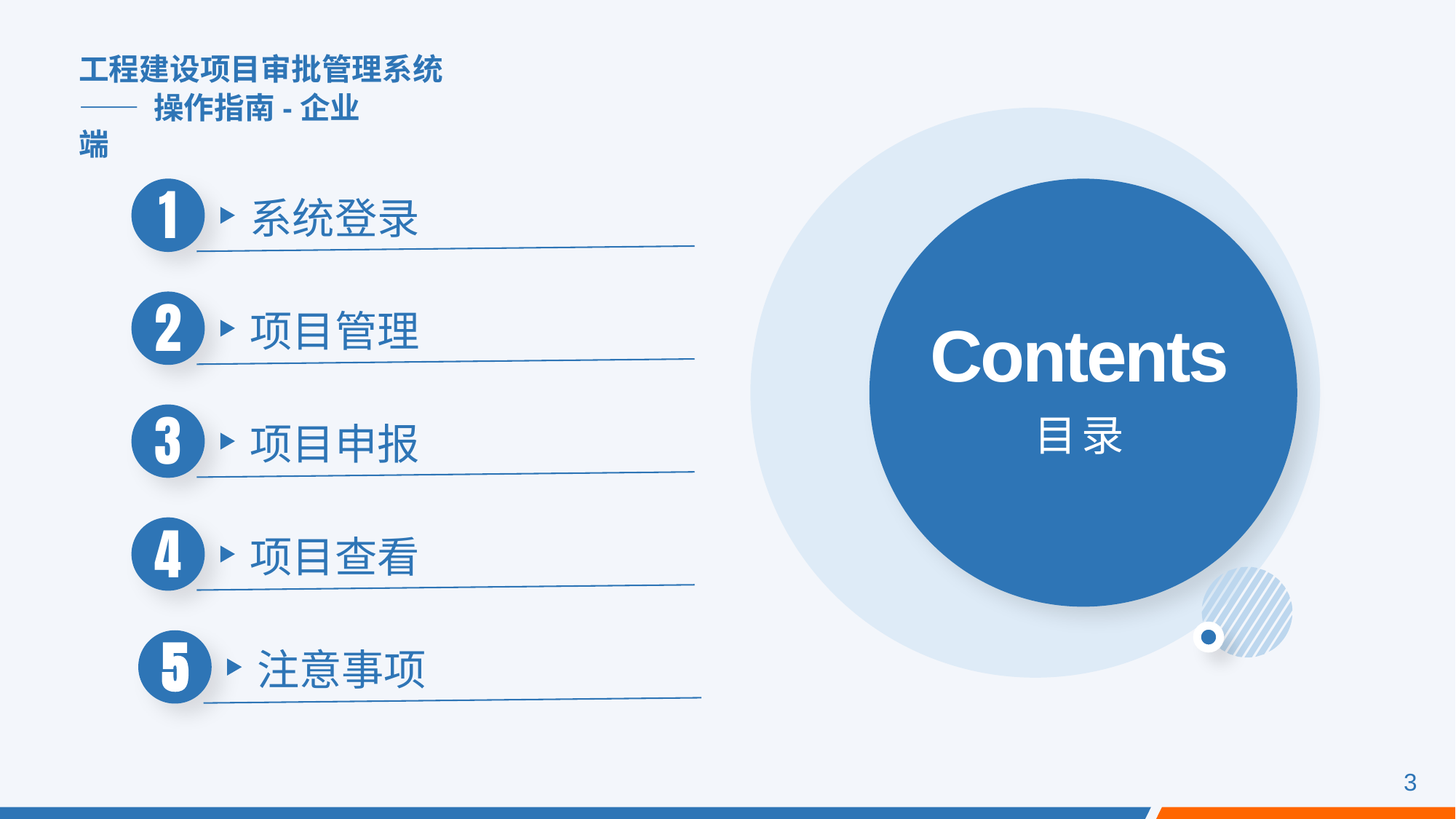

工程建设项目审批管理系统
—— 操作指南-企业端

1
系统登录

2
项目管理

Contents
目 录

3
项目申报

4
项目查看

5
注意事项